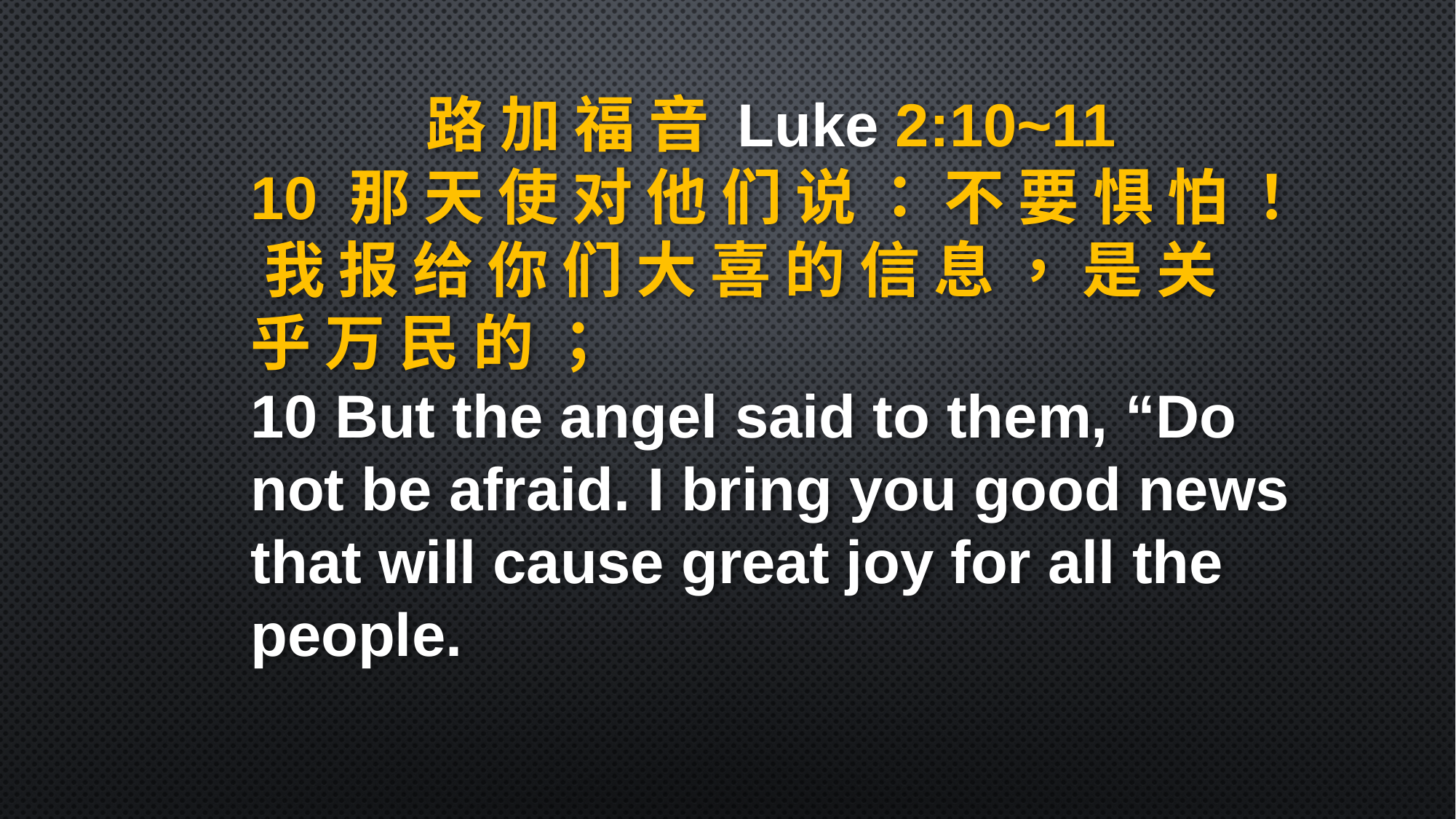

路 加 福 音 Luke 2:10~11
10 那 天 使 对 他 们 说 ： 不 要 惧 怕 ！ 我 报 给 你 们 大 喜 的 信 息 ， 是 关 乎 万 民 的 ；
10 But the angel said to them, “Do not be afraid. I bring you good news that will cause great joy for all the people.